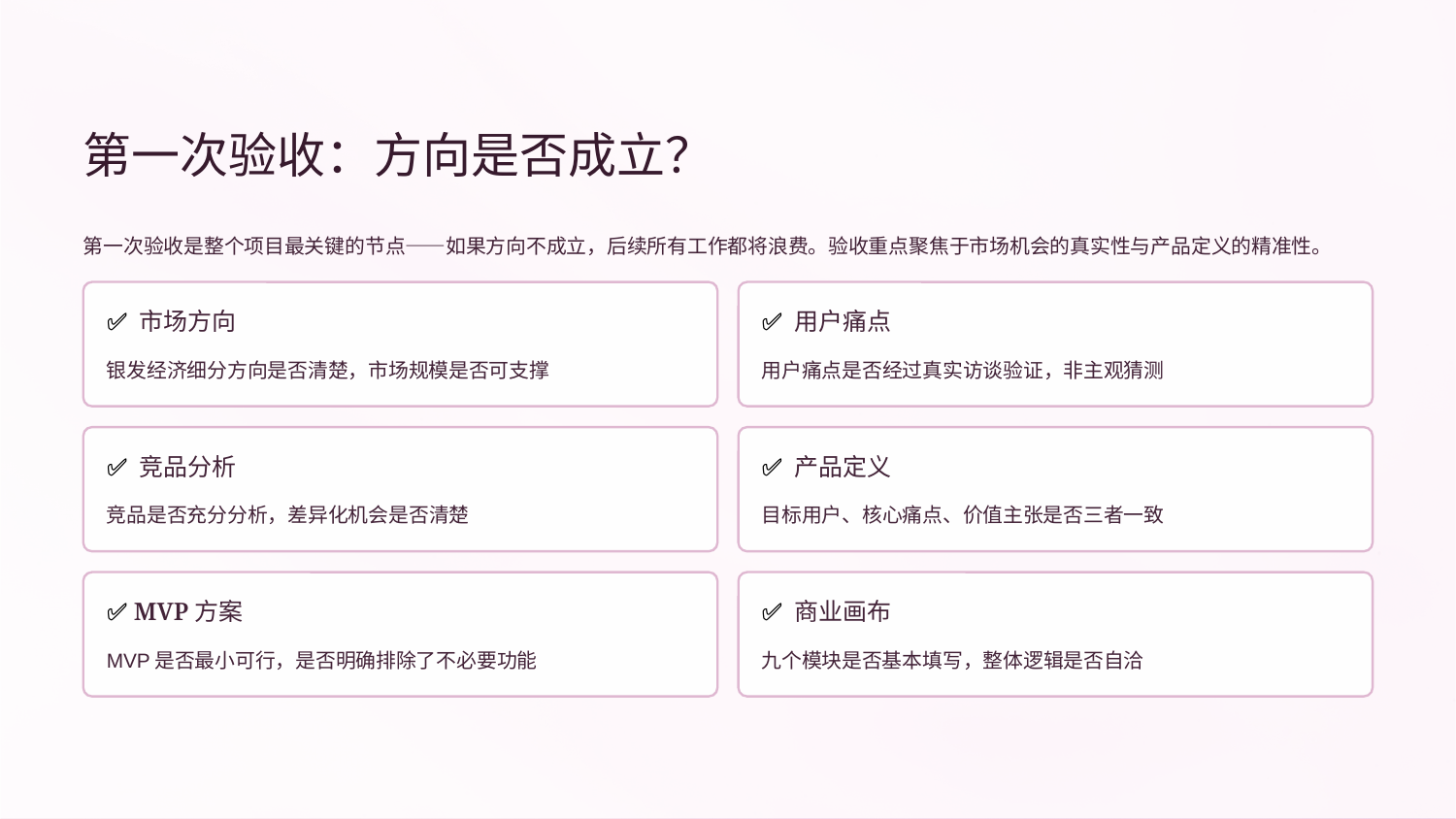

第一次验收：方向是否成立？
第一次验收是整个项目最关键的节点——如果方向不成立，后续所有工作都将浪费。验收重点聚焦于市场机会的真实性与产品定义的精准性。

✅ 市场方向
✅ 用户痛点
银发经济细分方向是否清楚，市场规模是否可支撑
用户痛点是否经过真实访谈验证，非主观猜测

✅ 竞品分析
✅ 产品定义
竞品是否充分分析，差异化机会是否清楚
目标用户、核心痛点、价值主张是否三者一致

✅ MVP方案
✅ 商业画布
MVP是否最小可行，是否明确排除了不必要功能
九个模块是否基本填写，整体逻辑是否自洽